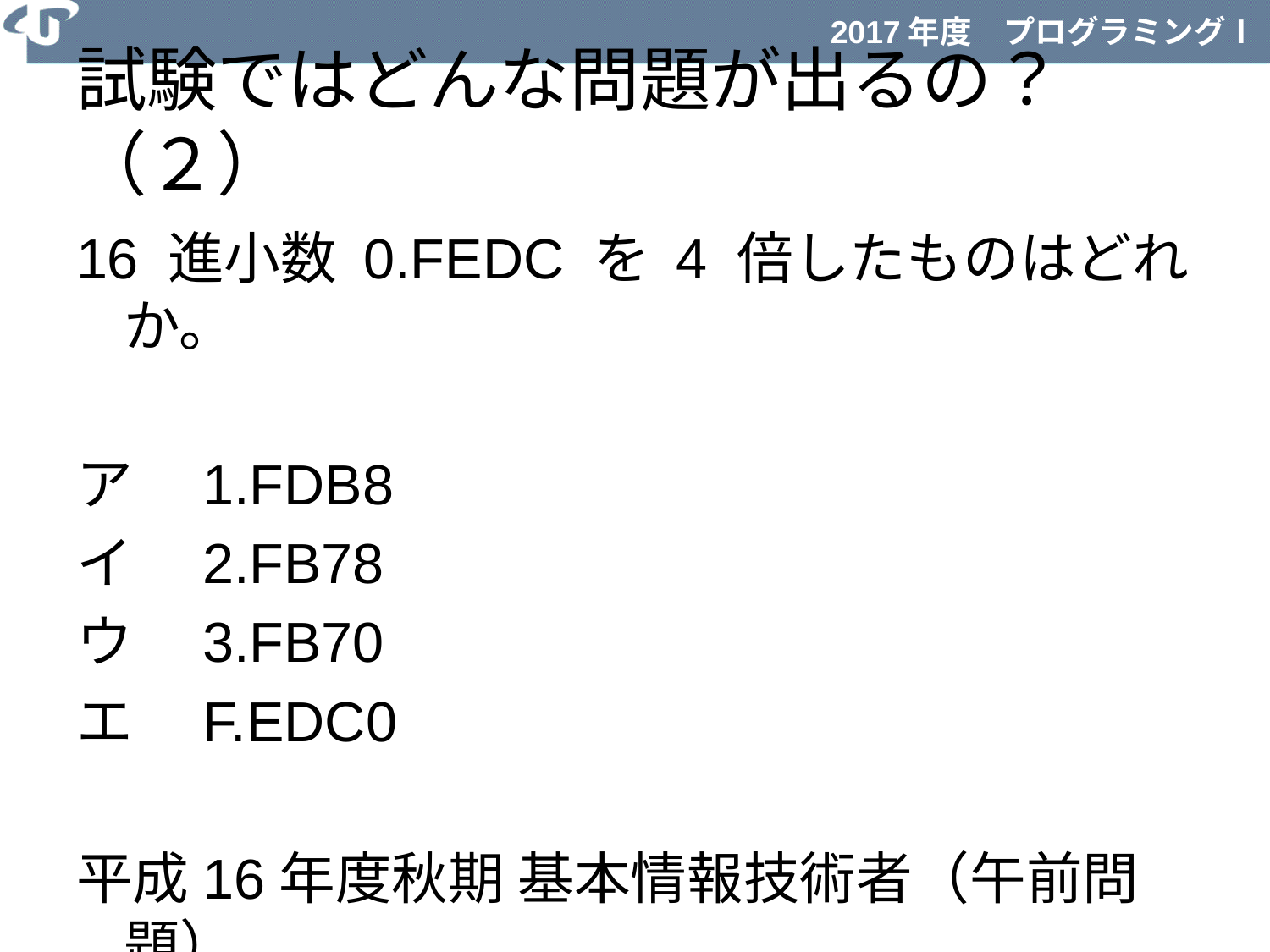

試験ではどんな問題が出るの？（２）
16 進小数 0.FEDC を 4 倍したものはどれか。

ア　1.FDB8
イ　2.FB78
ウ　3.FB70
エ　F.EDC0

平成16年度秋期 基本情報技術者（午前問題）